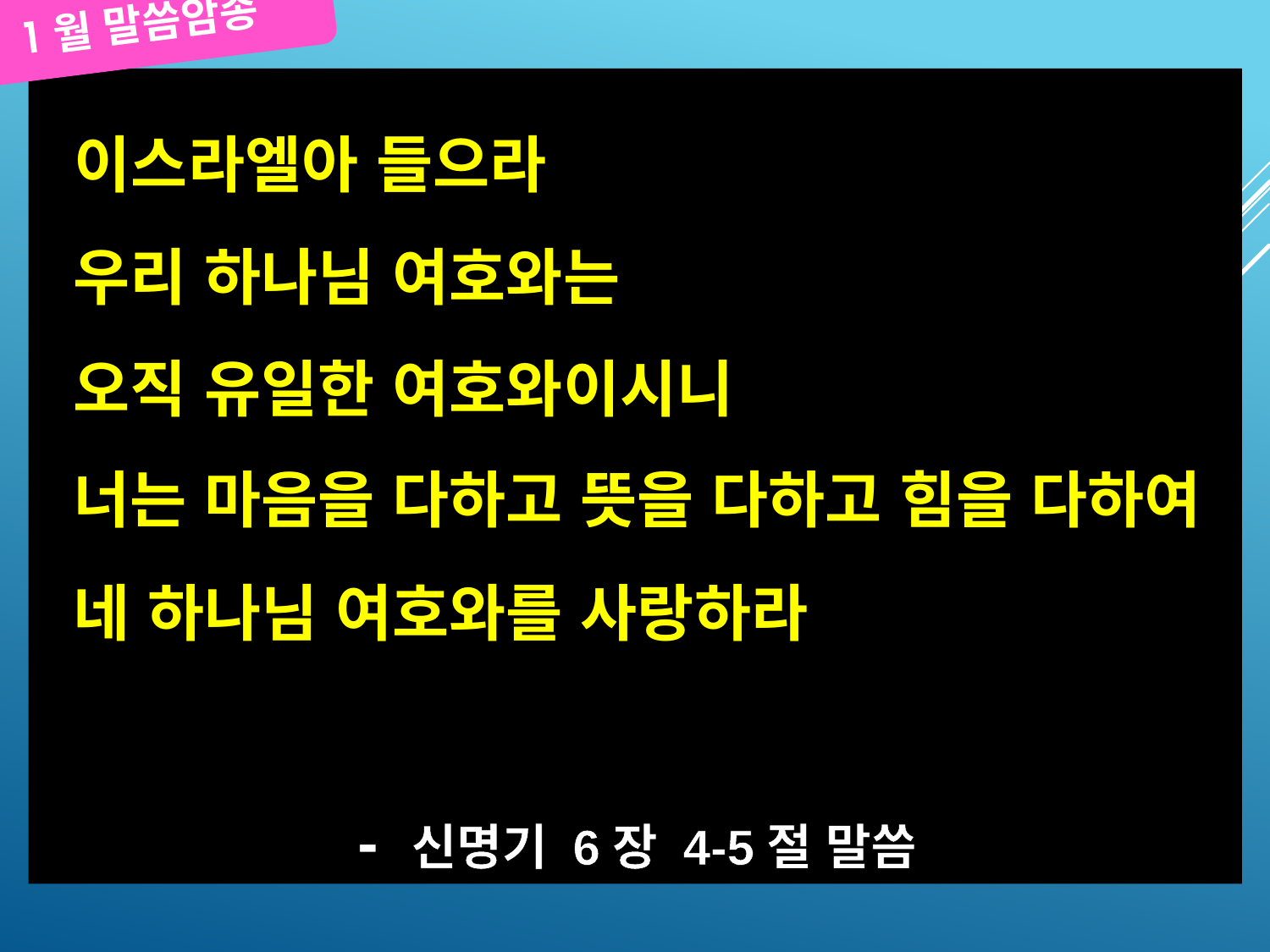

1월 말씀암송
 이스라엘아 들으라
 우리 하나님 여호와는
 오직 유일한 여호와이시니
 너는 마음을 다하고 뜻을 다하고 힘을 다하여
 네 하나님 여호와를 사랑하라

                  - 신명기 6장 4-5절 말씀